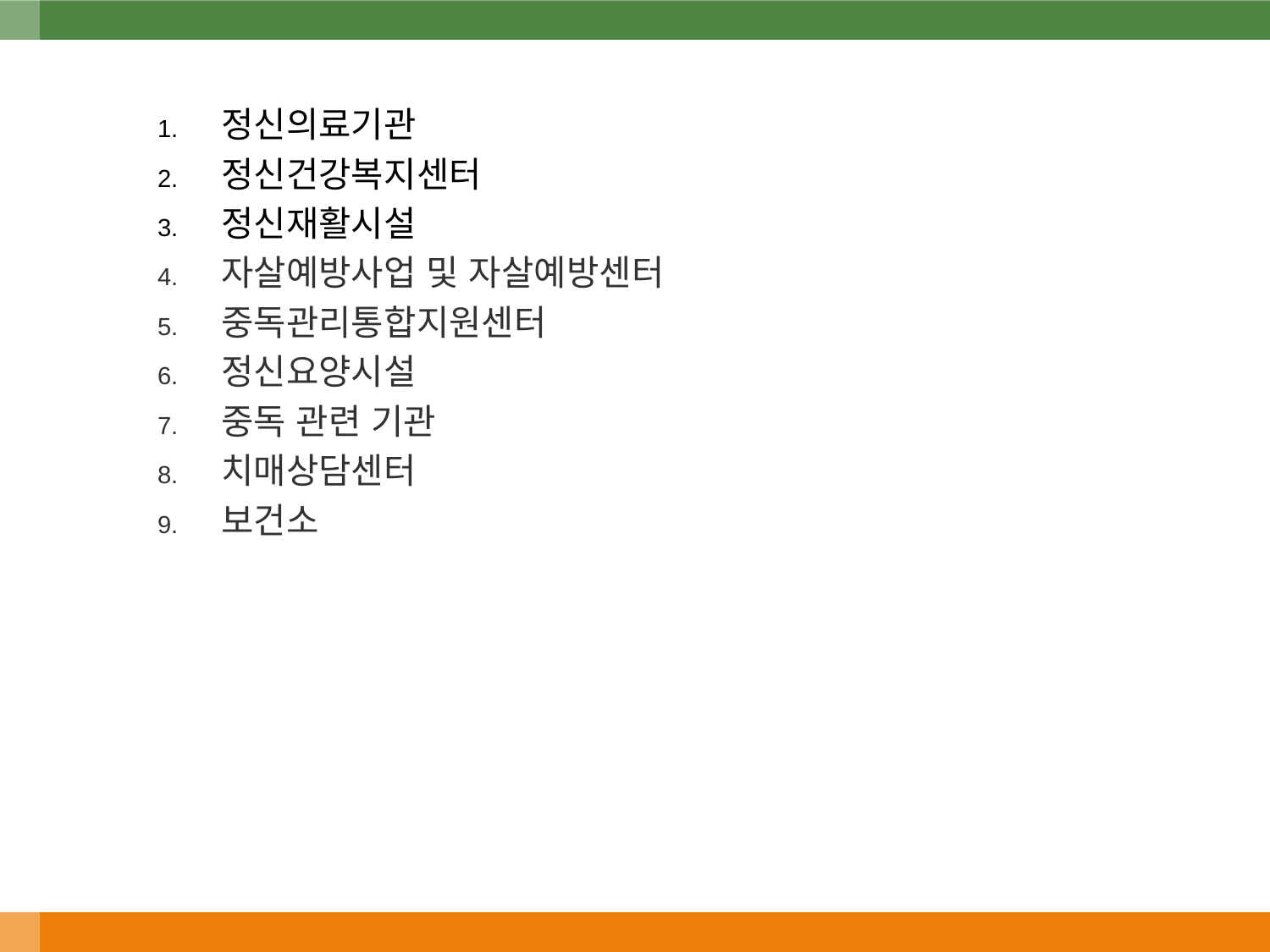

정신의료기관
정신건강복지센터
정신재활시설
자살예방사업 및 자살예방센터
중독관리통합지원센터
정신요양시설
중독 관련 기관
치매상담센터
보건소